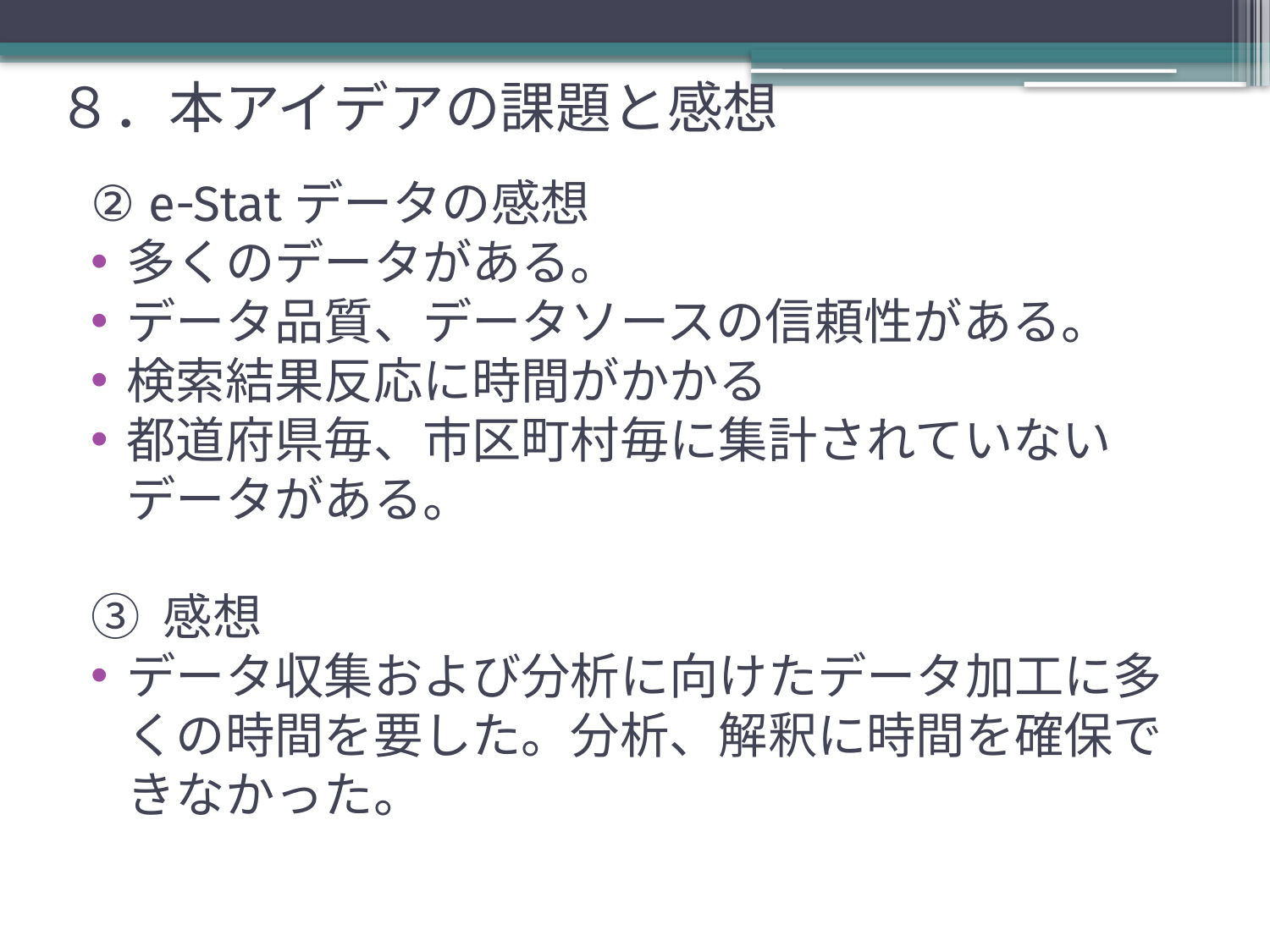

# ８．本アイデアの課題と感想
② e-Statデータの感想
多くのデータがある。
データ品質、データソースの信頼性がある。
検索結果反応に時間がかかる
都道府県毎、市区町村毎に集計されていないデータがある。

③ 感想
データ収集および分析に向けたデータ加工に多くの時間を要した。分析、解釈に時間を確保できなかった。